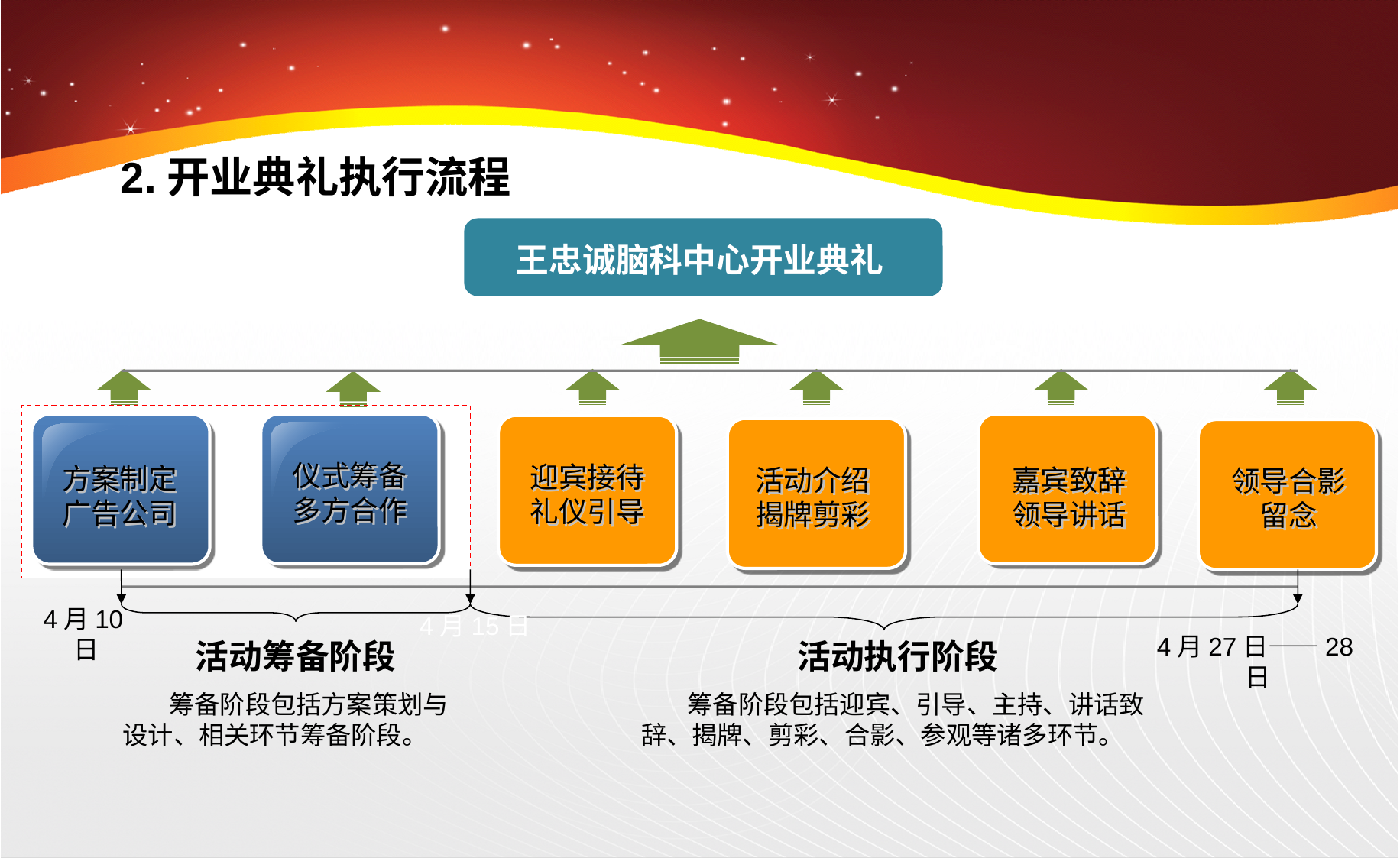

2.开业典礼执行流程

王忠诚脑科中心开业典礼

仪式筹备
多方合作
迎宾接待
礼仪引导
方案制定
广告公司
活动介绍
揭牌剪彩
嘉宾致辞
领导讲话
领导合影
留念

4月10日
4月15日
4月27日——28日
活动筹备阶段
       筹备阶段包括方案策划与设计、相关环节筹备阶段。
活动执行阶段
       筹备阶段包括迎宾、引导、主持、讲话致辞、揭牌、剪彩、合影、参观等诸多环节。